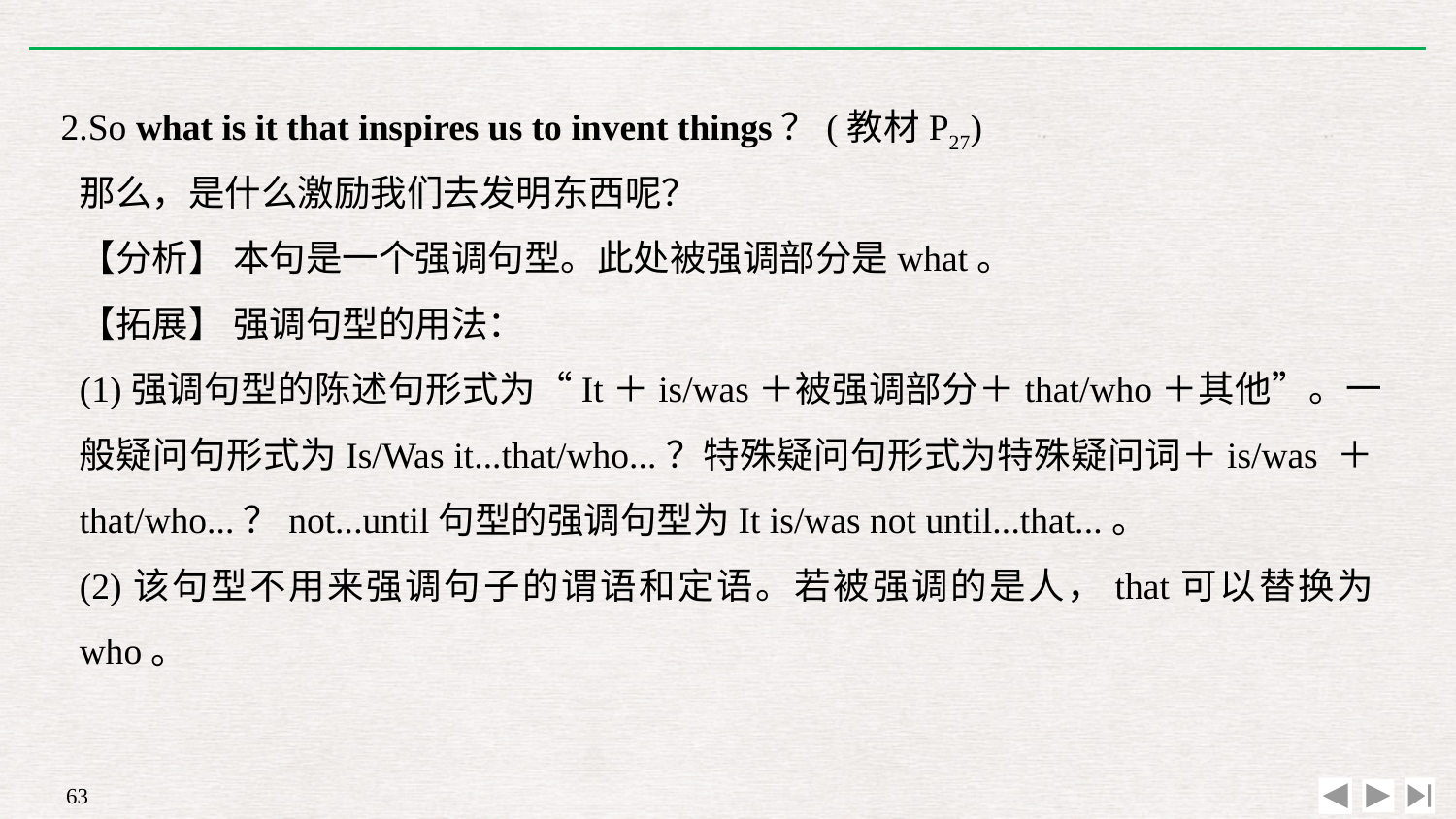

2.So what is it that inspires us to invent things？(教材P27)
那么，是什么激励我们去发明东西呢？
【分析】 本句是一个强调句型。此处被强调部分是what。
【拓展】 强调句型的用法：
(1)强调句型的陈述句形式为“It＋is/was＋被强调部分＋that/who＋其他”。一般疑问句形式为Is/Was it...that/who...？特殊疑问句形式为特殊疑问词＋is/was ＋that/who...？not...until句型的强调句型为It is/was not until...that...。
(2)该句型不用来强调句子的谓语和定语。若被强调的是人，that可以替换为who。